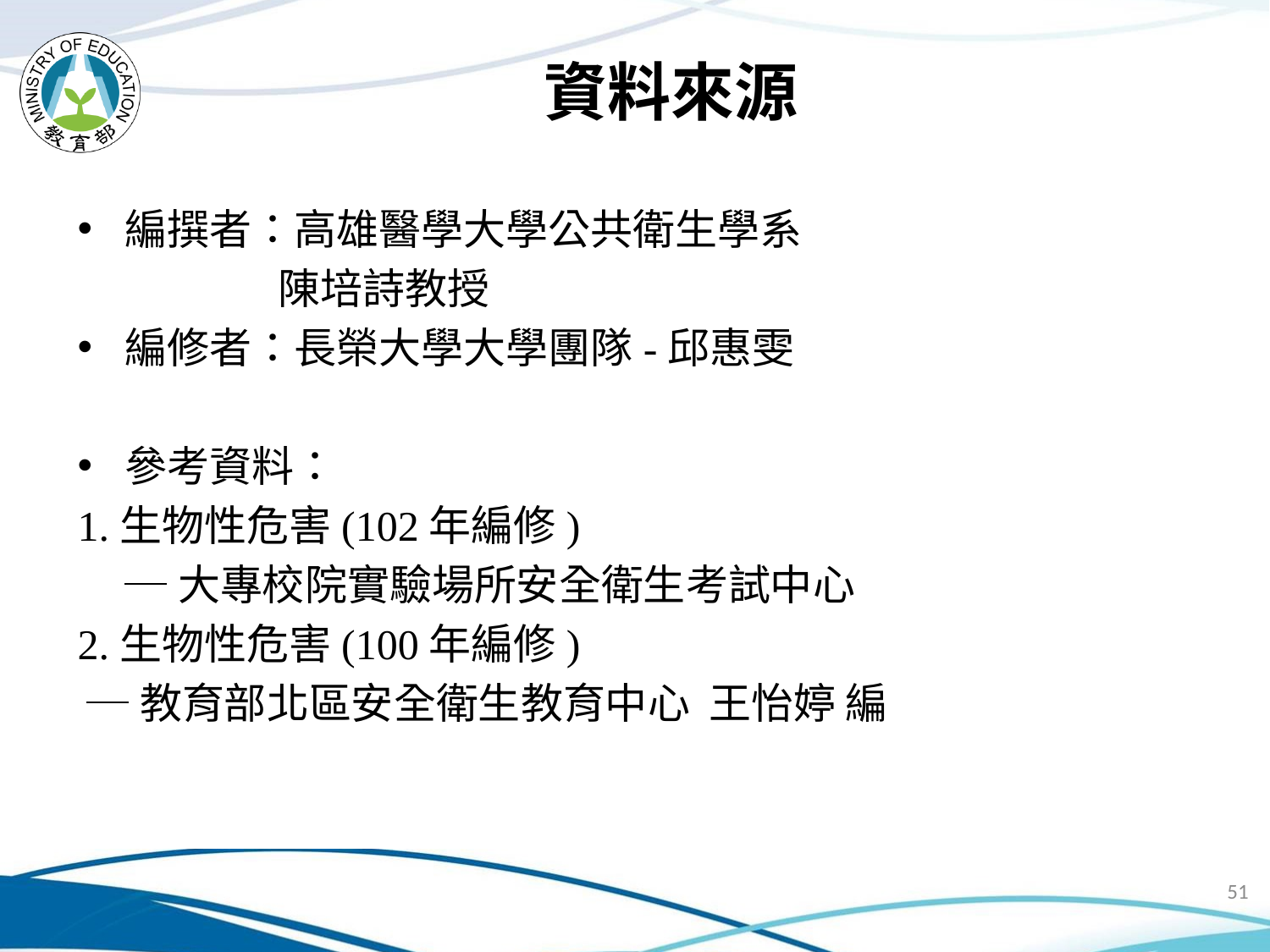

# 資料來源
編撰者：高雄醫學大學公共衛生學系
                    陳培詩教授
編修者：長榮大學大學團隊-邱惠雯

參考資料：
1.生物性危害(102年編修)
     ─大專校院實驗場所安全衛生考試中心
2.生物性危害(100年編修)
 ─教育部北區安全衛生教育中心  王怡婷 編

51